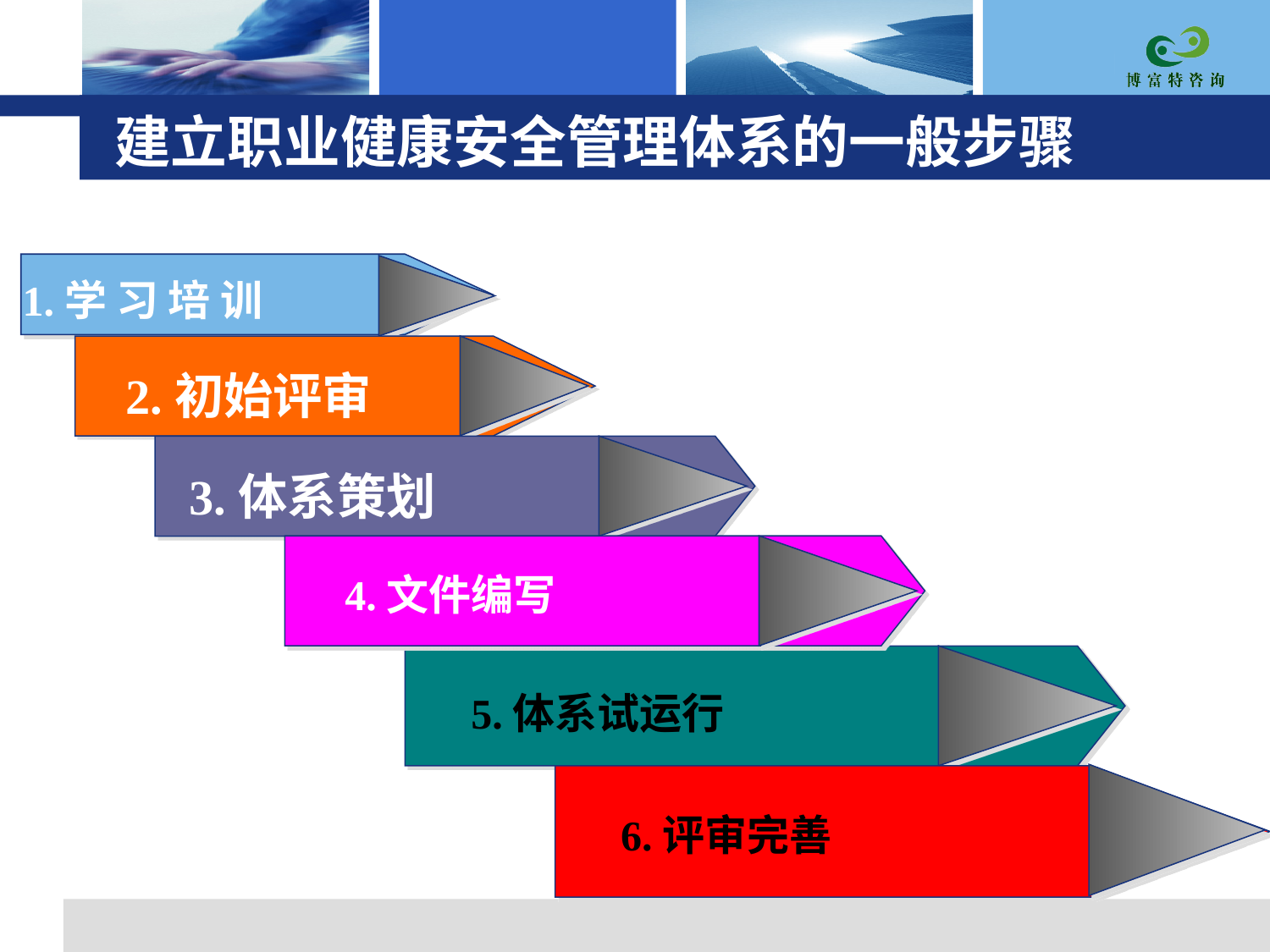

建立职业健康安全管理体系的一般步骤

1.学 习 培 训

2.初始评审

3.体系策划

4.文件编写

5.体系试运行

6.评审完善